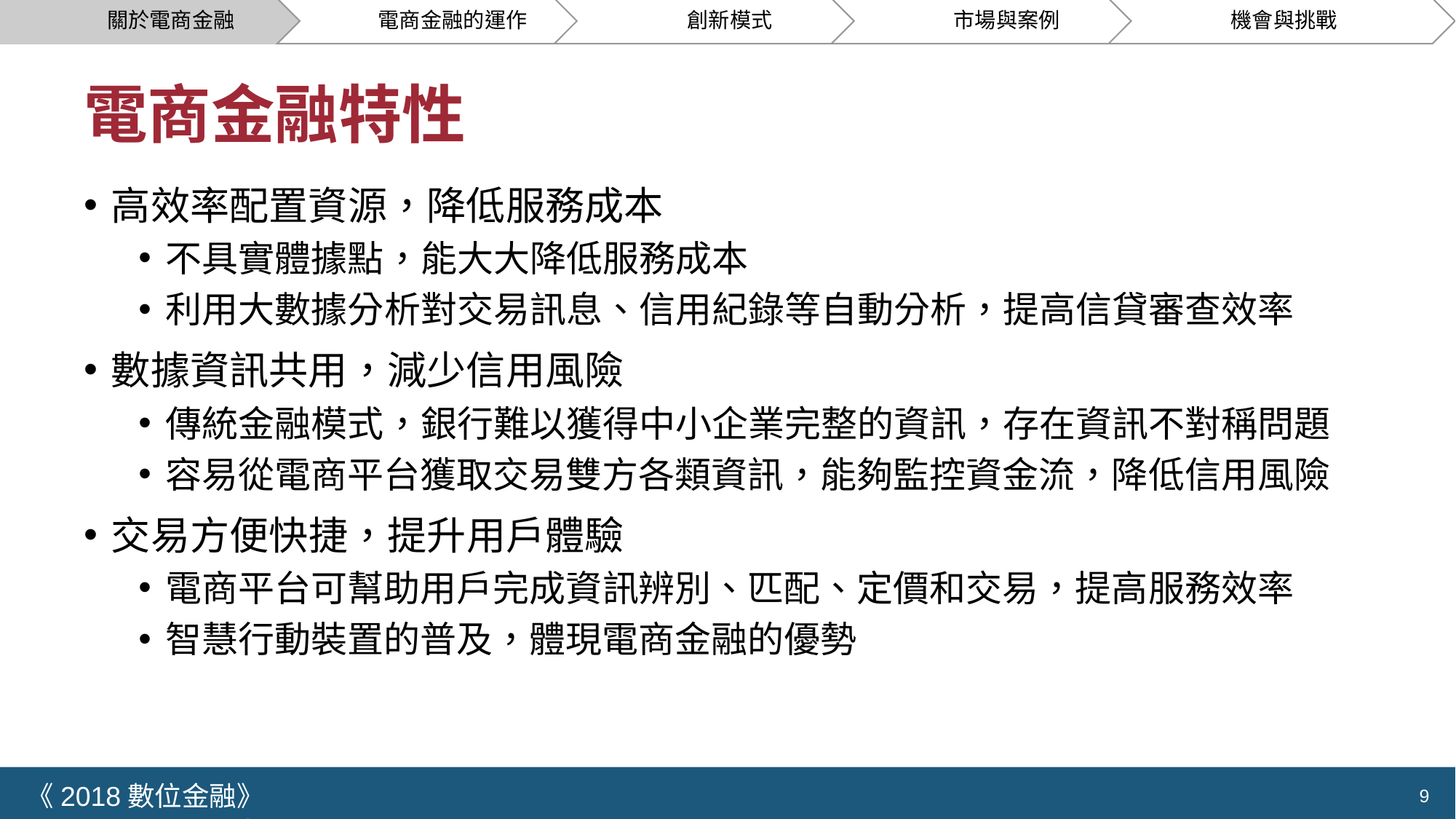

關於電商金融
電商金融的運作
創新模式
市場與案例
機會與挑戰
# 電商金融特性
高效率配置資源，降低服務成本
不具實體據點，能大大降低服務成本
利用大數據分析對交易訊息、信用紀錄等自動分析，提高信貸審查效率
數據資訊共用，減少信用風險
傳統金融模式，銀行難以獲得中小企業完整的資訊，存在資訊不對稱問題
容易從電商平台獲取交易雙方各類資訊，能夠監控資金流，降低信用風險
交易方便快捷，提升用戶體驗
電商平台可幫助用戶完成資訊辨別、匹配、定價和交易，提高服務效率
智慧行動裝置的普及，體現電商金融的優勢

《2018數位金融》                                                                                                                                             	NCTU.IIM.IEBI Lab
9